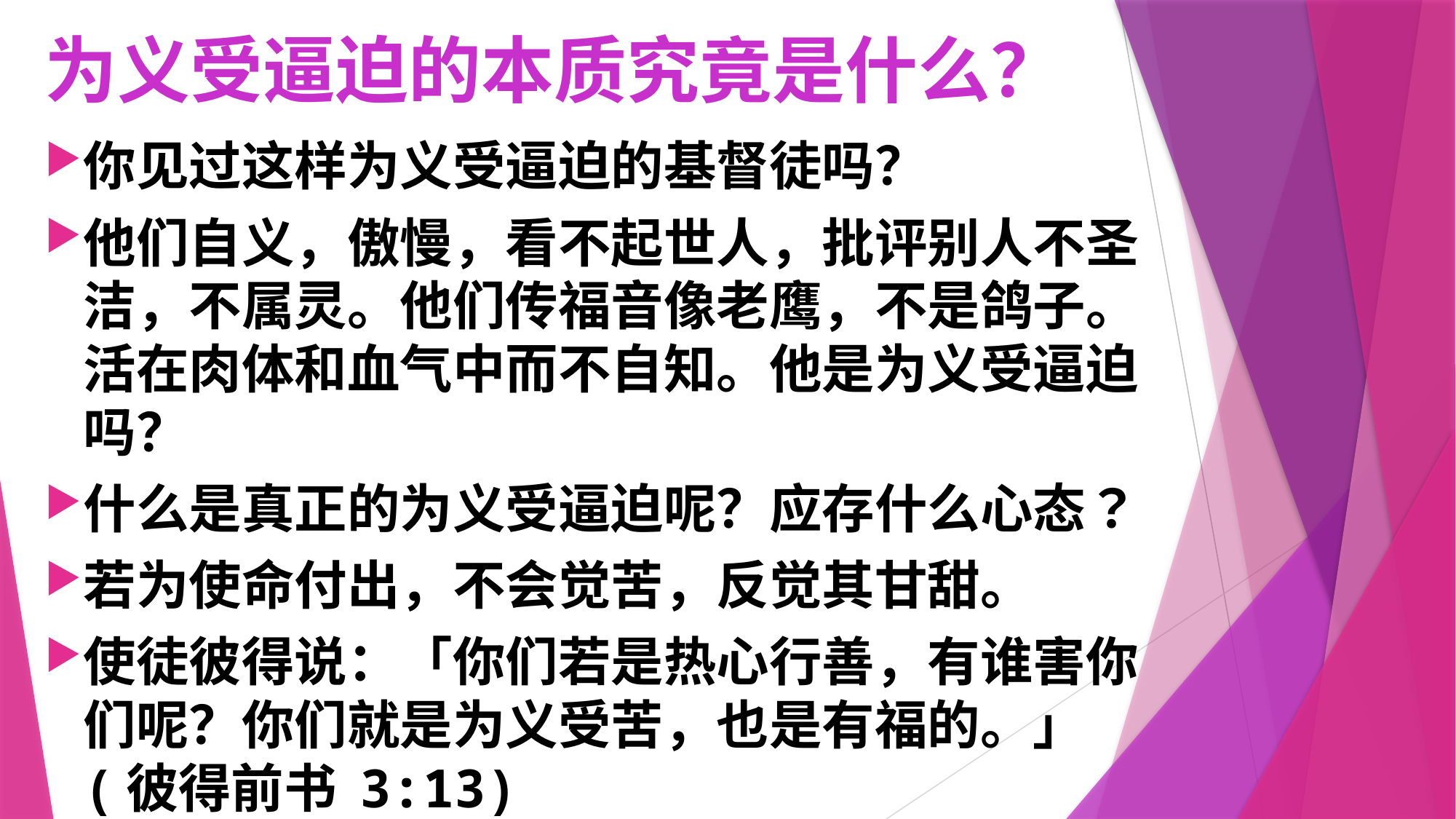

# 为义受逼迫的本质究竟是什么？
你见过这样为义受逼迫的基督徒吗？
他们自义，傲慢，看不起世人，批评别人不圣洁，不属灵。他们传福音像老鹰，不是鸽子。活在肉体和血气中而不自知。他是为义受逼迫吗？
什么是真正的为义受逼迫呢？应存什么心态？
若为使命付出，不会觉苦，反觉其甘甜。
使徒彼得说：「你们若是热心行善，有谁害你们呢？你们就是为义受苦，也是有福的。」(彼得前书 3:13)